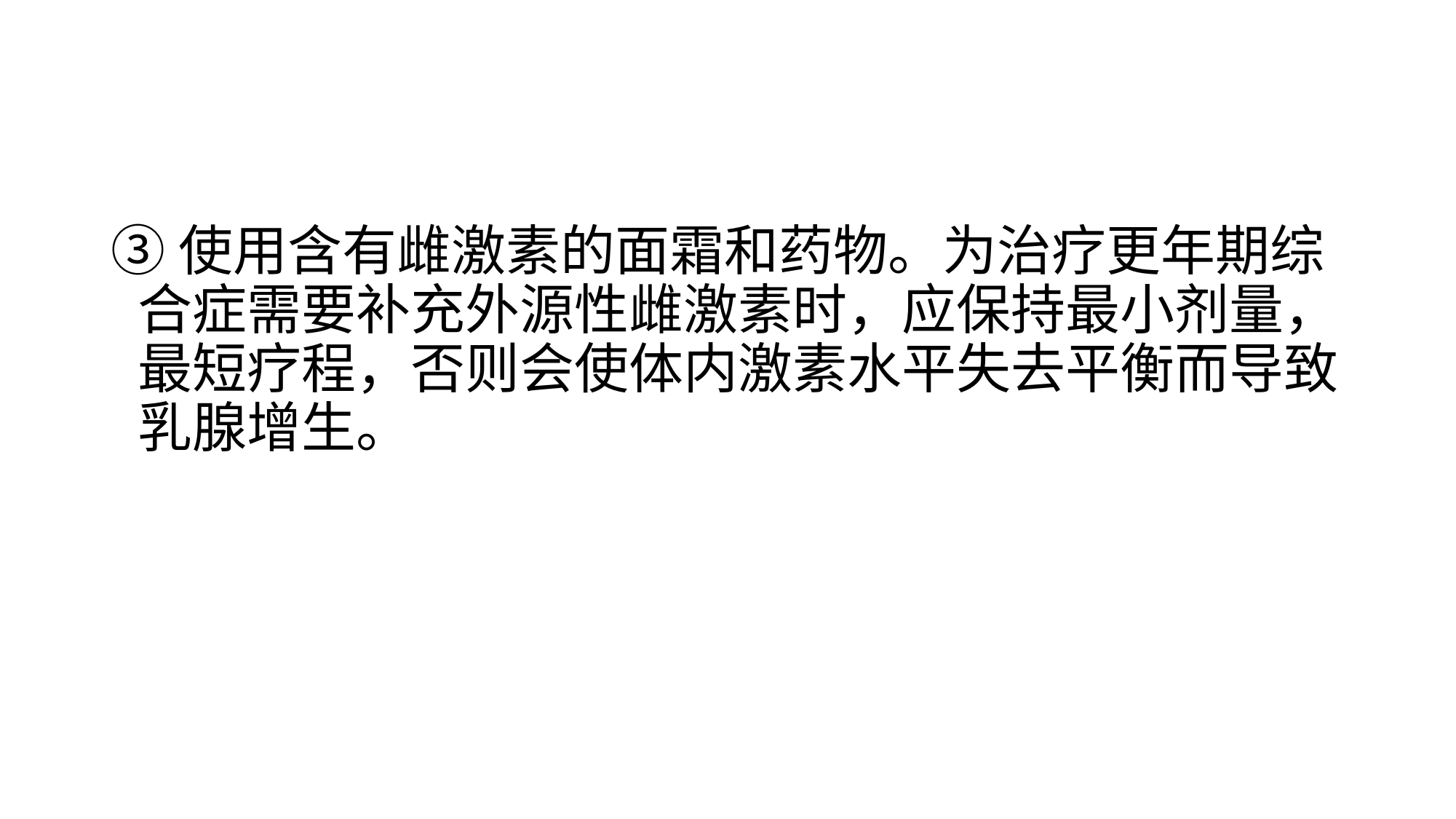

③使用含有雌激素的面霜和药物。为治疗更年期综合症需要补充外源性雌激素时，应保持最小剂量，最短疗程，否则会使体内激素水平失去平衡而导致乳腺增生。